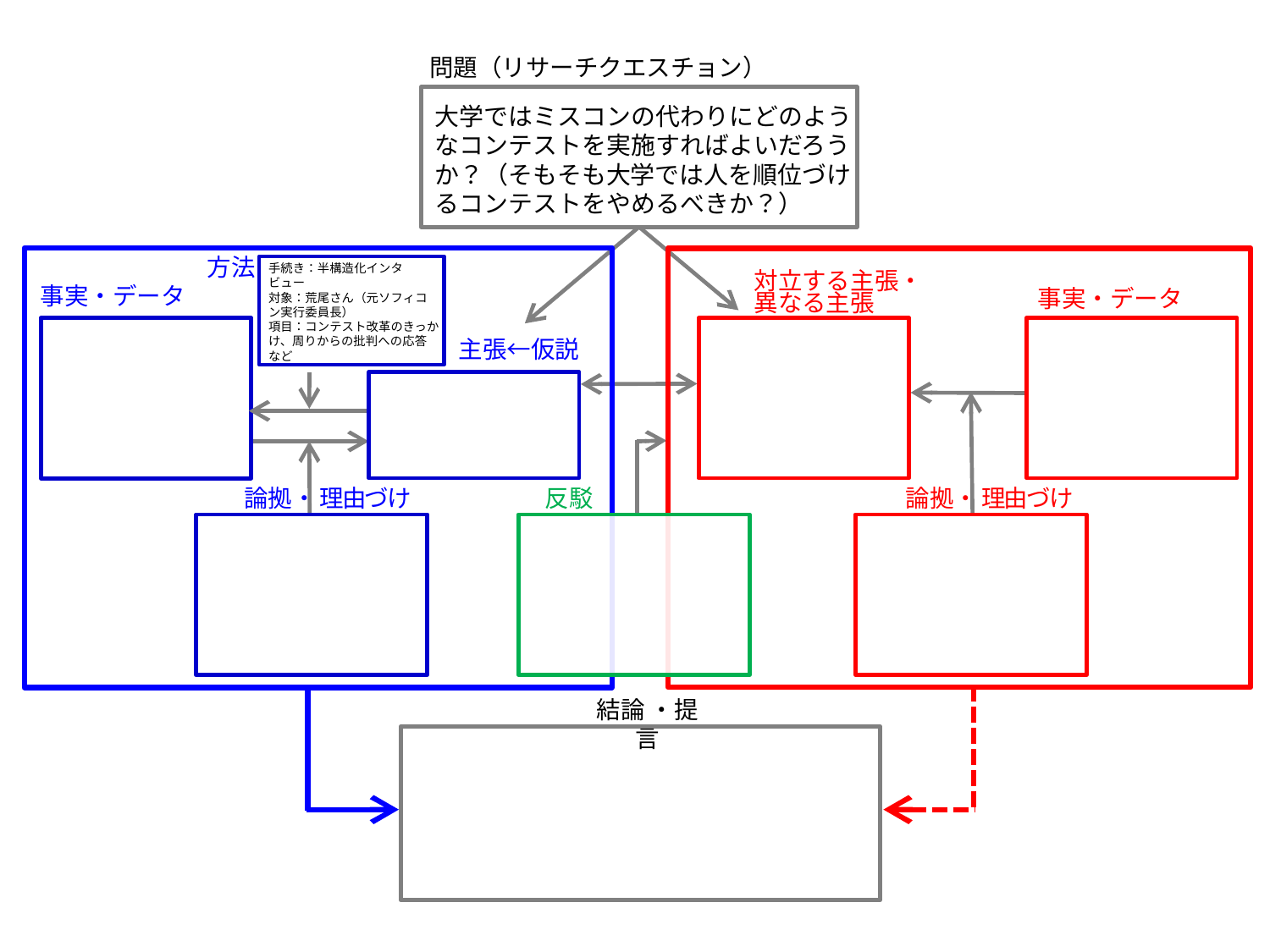

問題（リサーチクエスチョン）
大学ではミスコンの代わりにどのようなコンテストを実施すればよいだろうか？（そもそも大学では人を順位づけるコンテストをやめるべきか？）
方法

手続き：半構造化インタビュー
対象：荒尾さん（元ソフィコン実行委員長）
項目：コンテスト改革のきっかけ、周りからの批判への応答など
対立する主張・
異なる主張
事実・データ
事実・データ

主張←仮説

論拠・理由づけ
反駁
論拠・理由づけ

結論・提言